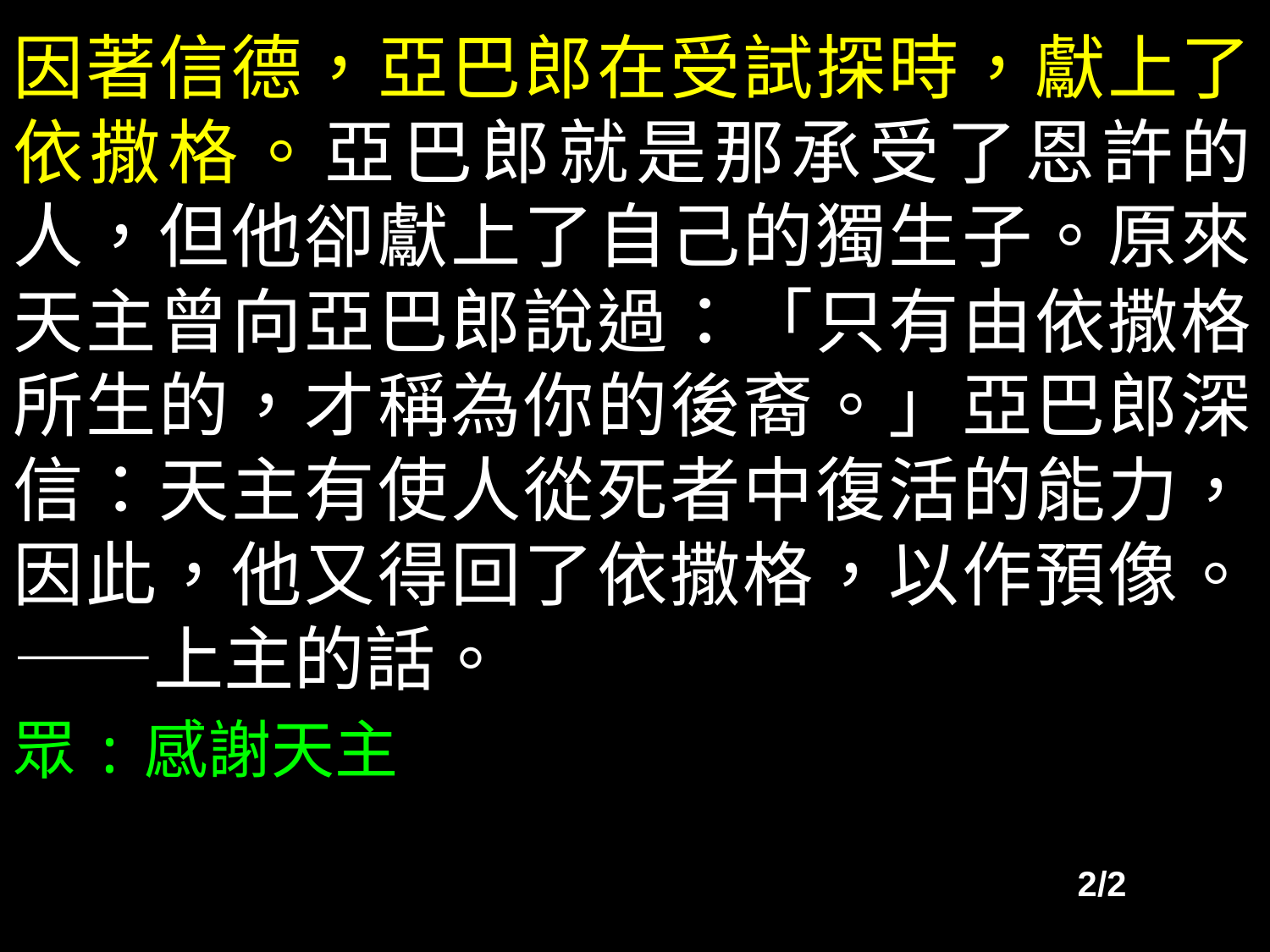

因著信德，亞巴郎在受試探時，獻上了依撒格。亞巴郎就是那承受了恩許的人，但他卻獻上了自己的獨生子。原來天主曾向亞巴郎說過：「只有由依撒格所生的，才稱為你的後裔。」亞巴郎深信：天主有使人從死者中復活的能力，因此，他又得回了依撒格，以作預像。——上主的話。
眾:感謝天主

2/2